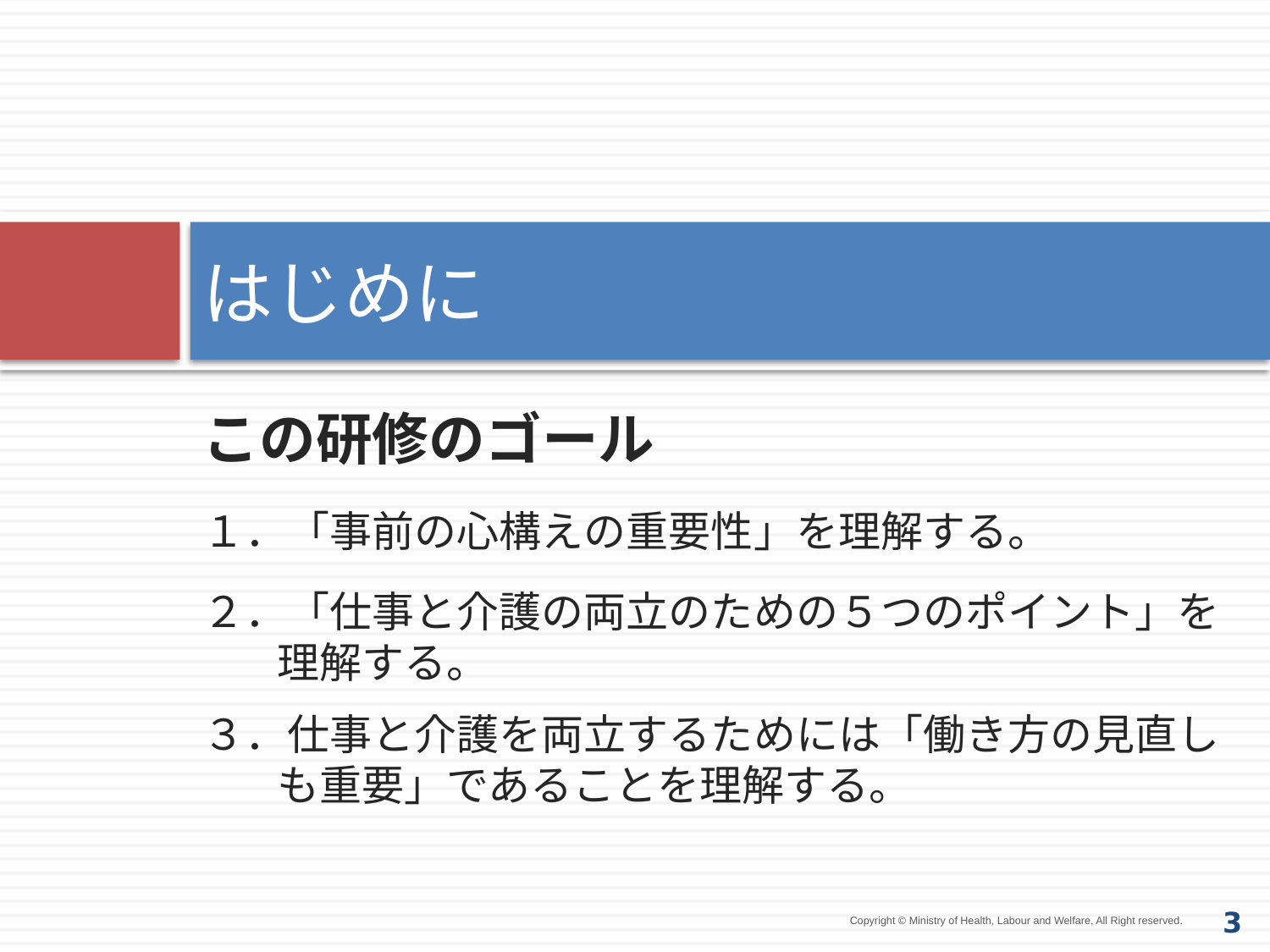

# はじめに
この研修のゴール
１．「事前の心構えの重要性」を理解する。
２．「仕事と介護の両立のための５つのポイント」を理解する。
３．仕事と介護を両立するためには「働き方の見直しも重要」であることを理解する。
3